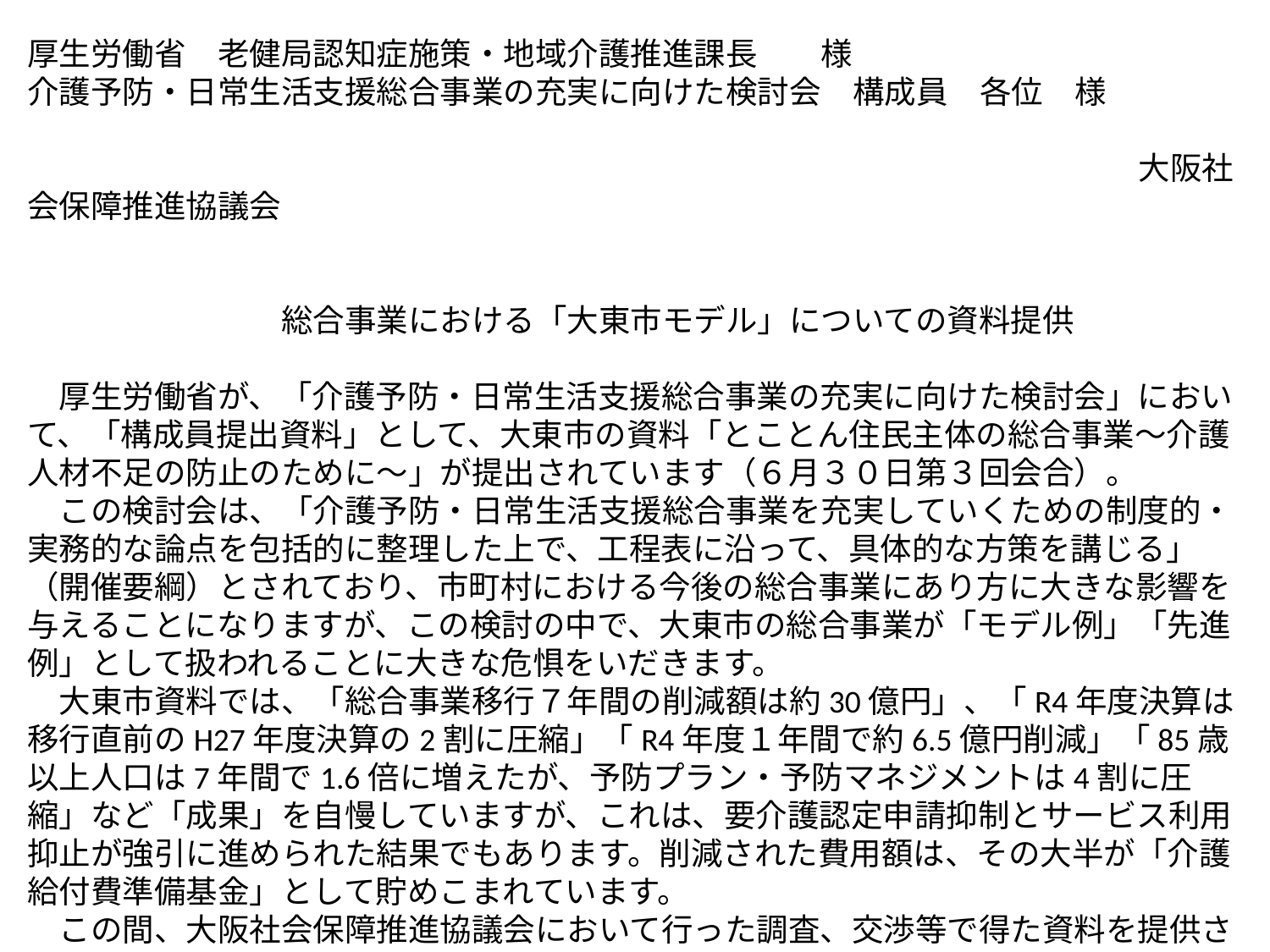

厚生労働省　老健局認知症施策・地域介護推進課長　　様
介護予防・日常生活支援総合事業の充実に向けた検討会　構成員　各位　様

　　　　　　　　　　　　　　　　　　　　　　　　　　　　　　　　　　　大阪社会保障推進協議会

　　　　　　　　総合事業における「大東市モデル」についての資料提供

　厚生労働省が、「介護予防・日常生活支援総合事業の充実に向けた検討会」において、「構成員提出資料」として、大東市の資料「とことん住民主体の総合事業～介護人材不足の防止のために～」が提出されています（６月３０日第３回会合）。
　この検討会は、「介護予防・日常生活支援総合事業を充実していくための制度的・実務的な論点を包括的に整理した上で、工程表に沿って、具体的な方策を講じる」（開催要綱）とされており、市町村における今後の総合事業にあり方に大きな影響を与えることになりますが、この検討の中で、大東市の総合事業が「モデル例」「先進例」として扱われることに大きな危惧をいだきます。
　大東市資料では、「総合事業移行７年間の削減額は約30億円」、「R4年度決算は移行直前のH27年度決算の2割に圧縮」「R4年度１年間で約6.5億円削減」「85歳以上人口は7年間で1.6倍に増えたが、予防プラン・予防マネジメントは4割に圧縮」など「成果」を自慢していますが、これは、要介護認定申請抑制とサービス利用抑止が強引に進められた結果でもあります。削減された費用額は、その大半が「介護給付費準備基金」として貯めこまれています。
　この間、大阪社会保障推進協議会において行った調査、交渉等で得た資料を提供させていただきますので、各位におかれましては検討のご参考にしていただきますようお願い申し上げます。